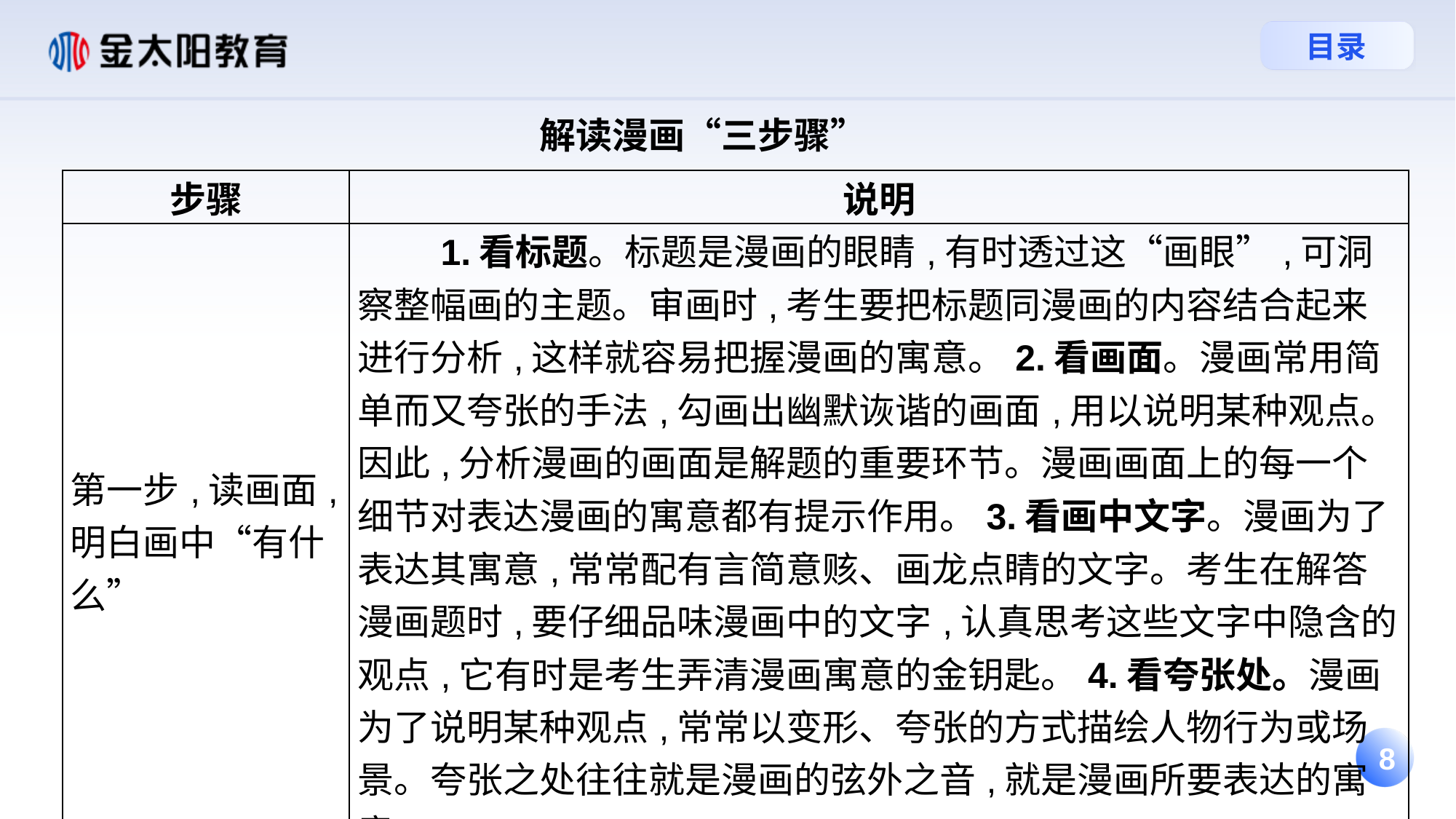

解读漫画“三步骤”

| 步骤 | 说明 |
| --- | --- |
| 第一步,读画面,明白画中“有什么” | 1.看标题。标题是漫画的眼睛,有时透过这“画眼”,可洞察整幅画的主题。审画时,考生要把标题同漫画的内容结合起来进行分析,这样就容易把握漫画的寓意。2.看画面。漫画常用简单而又夸张的手法,勾画出幽默诙谐的画面,用以说明某种观点。因此,分析漫画的画面是解题的重要环节。漫画画面上的每一个细节对表达漫画的寓意都有提示作用。3.看画中文字。漫画为了表达其寓意,常常配有言简意赅、画龙点睛的文字。考生在解答漫画题时,要仔细品味漫画中的文字,认真思考这些文字中隐含的观点,它有时是考生弄清漫画寓意的金钥匙。4.看夸张处。漫画为了说明某种观点,常常以变形、夸张的方式描绘人物行为或场景。夸张之处往往就是漫画的弦外之音,就是漫画所要表达的寓意。 |